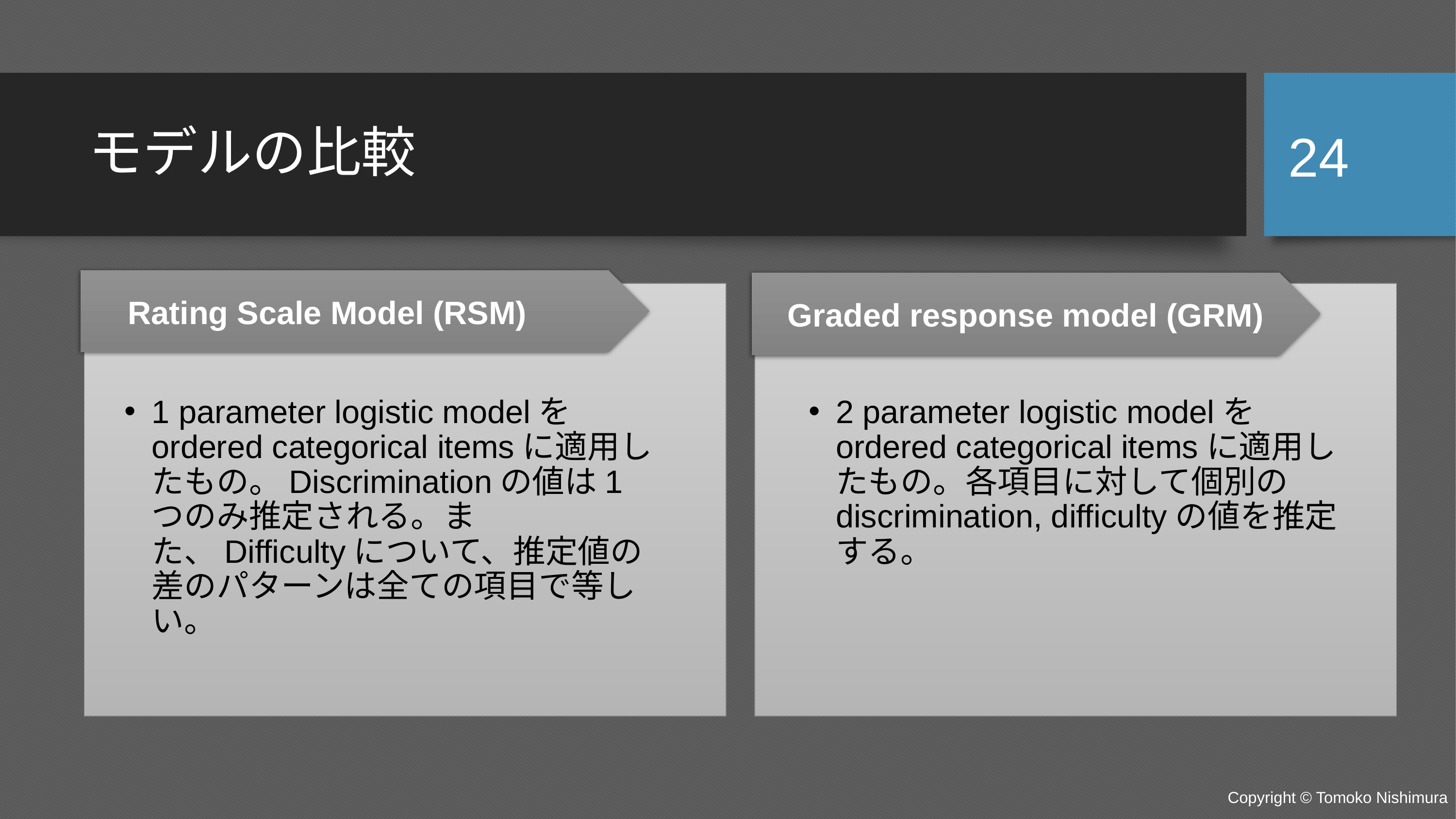

24
# モデルの比較
　Rating Scale Model (RSM)
Graded response model (GRM)

1 parameter logistic modelをordered categorical itemsに適用したもの。Discriminationの値は1つのみ推定される。また、Difficultyについて、推定値の差のパターンは全ての項目で等しい。
2 parameter logistic modelをordered categorical itemsに適用したもの。各項目に対して個別のdiscrimination, difficultyの値を推定する。
Copyright © Tomoko Nishimura